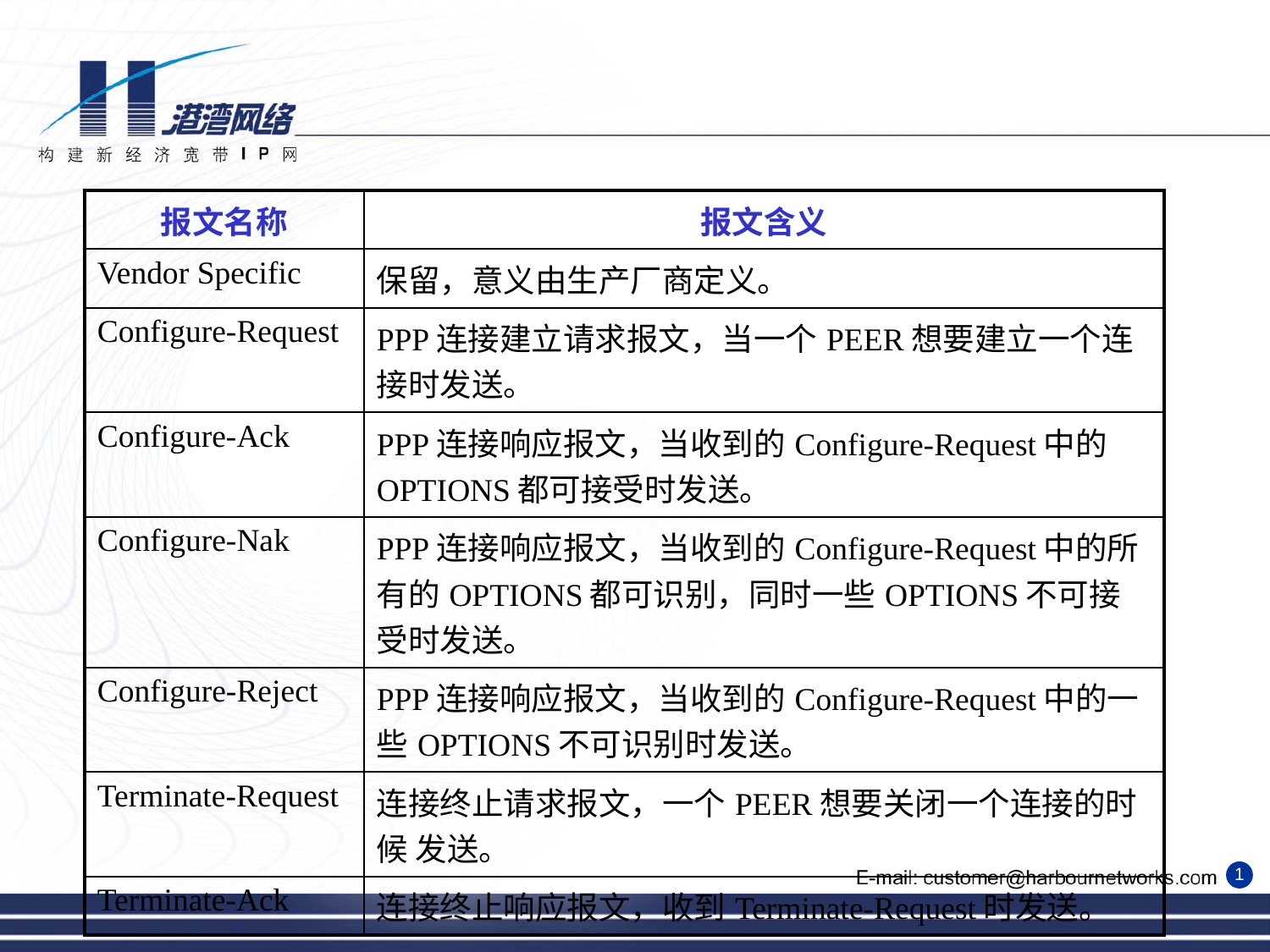

| 报文名称 | 报文含义 |
| --- | --- |
| Vendor Specific | 保留，意义由生产厂商定义。 |
| Configure-Request | PPP连接建立请求报文，当一个PEER想要建立一个连接时发送。 |
| Configure-Ack | PPP连接响应报文，当收到的Configure-Request中的OPTIONS都可接受时发送。 |
| Configure-Nak | PPP连接响应报文，当收到的Configure-Request中的所有的OPTIONS都可识别，同时一些OPTIONS不可接受时发送。 |
| Configure-Reject | PPP连接响应报文，当收到的Configure-Request中的一些OPTIONS不可识别时发送。 |
| Terminate-Request | 连接终止请求报文，一个PEER想要关闭一个连接的时候 发送。 |
| Terminate-Ack | 连接终止响应报文，收到Terminate-Request时发送。 |